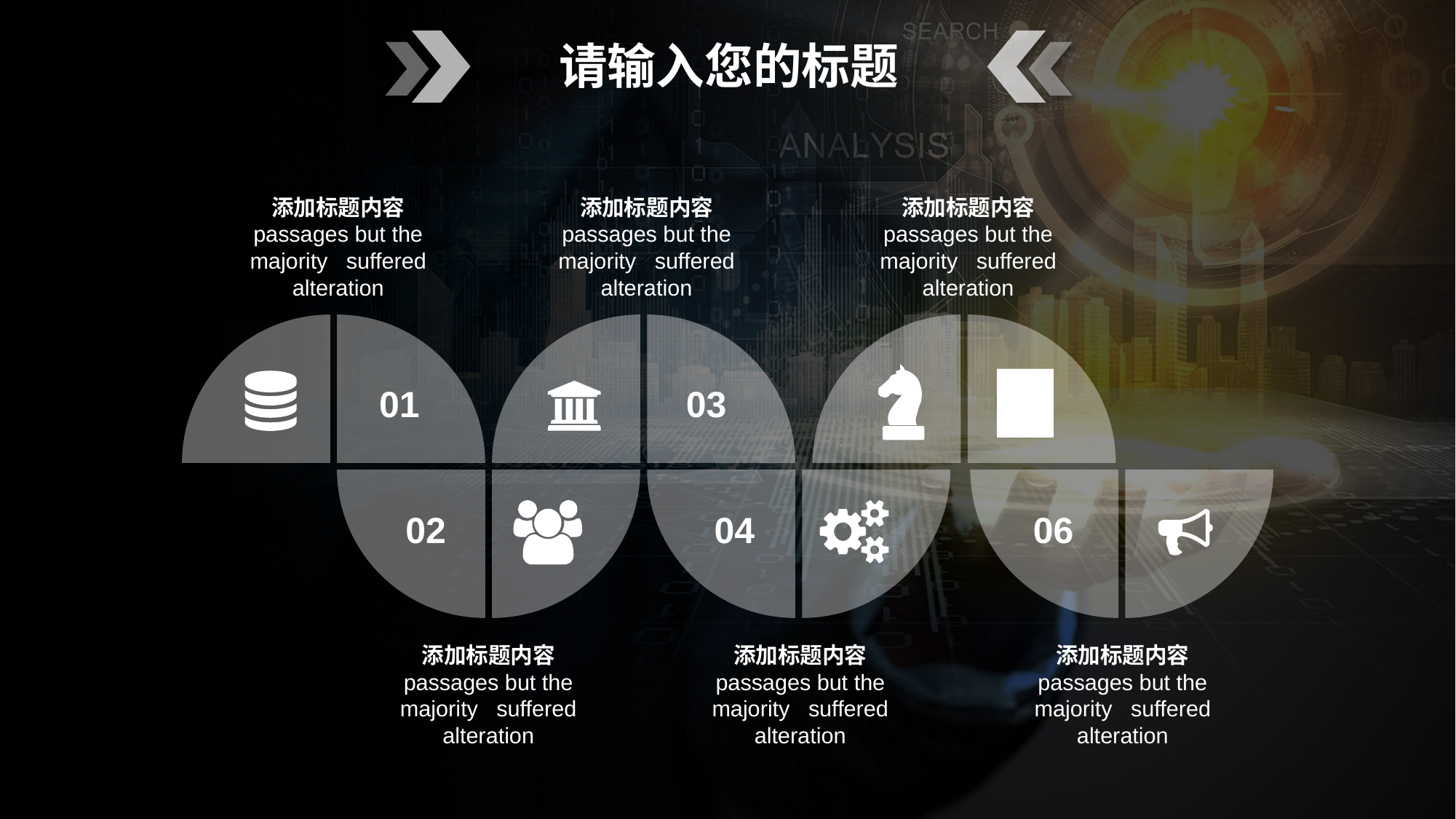

请输入您的标题

添加标题内容
passages but the majority   suffered alteration
添加标题内容
passages but the majority   suffered alteration
添加标题内容
passages but the majority   suffered alteration

01
03
05

02
04
06

添加标题内容
passages but the majority   suffered alteration
添加标题内容
passages but the majority   suffered alteration
添加标题内容
passages but the majority   suffered alteration